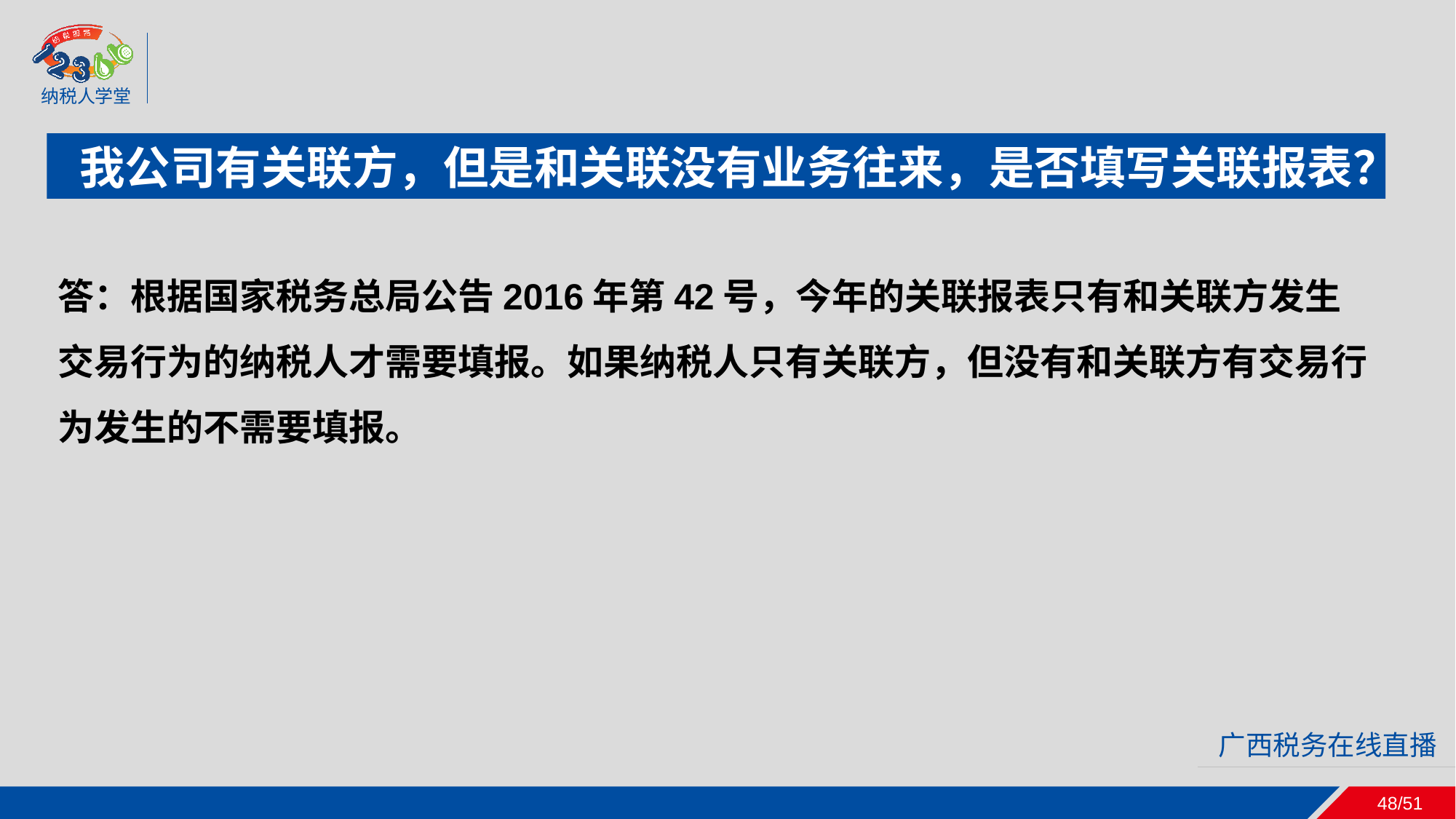

我公司有关联方，但是和关联没有业务往来，是否填写关联报表？
答：根据国家税务总局公告2016年第42号，今年的关联报表只有和关联方发生交易行为的纳税人才需要填报。如果纳税人只有关联方，但没有和关联方有交易行为发生的不需要填报。